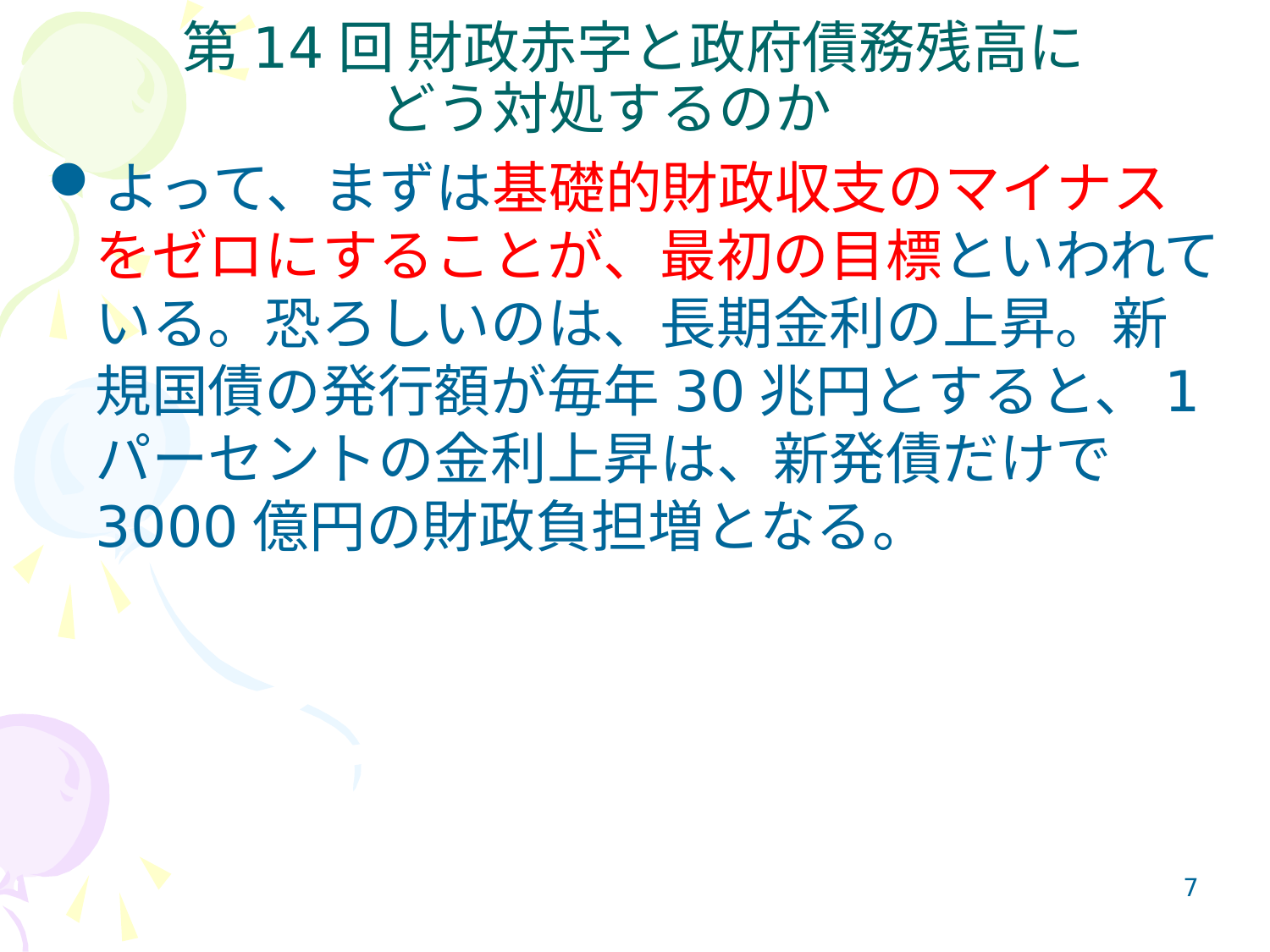

# 第14回 財政赤字と政府債務残高に どう対処するのか
よって、まずは基礎的財政収支のマイナスをゼロにすることが、最初の目標といわれている。恐ろしいのは、長期金利の上昇。新規国債の発行額が毎年30兆円とすると、1パーセントの金利上昇は、新発債だけで3000億円の財政負担増となる。
7